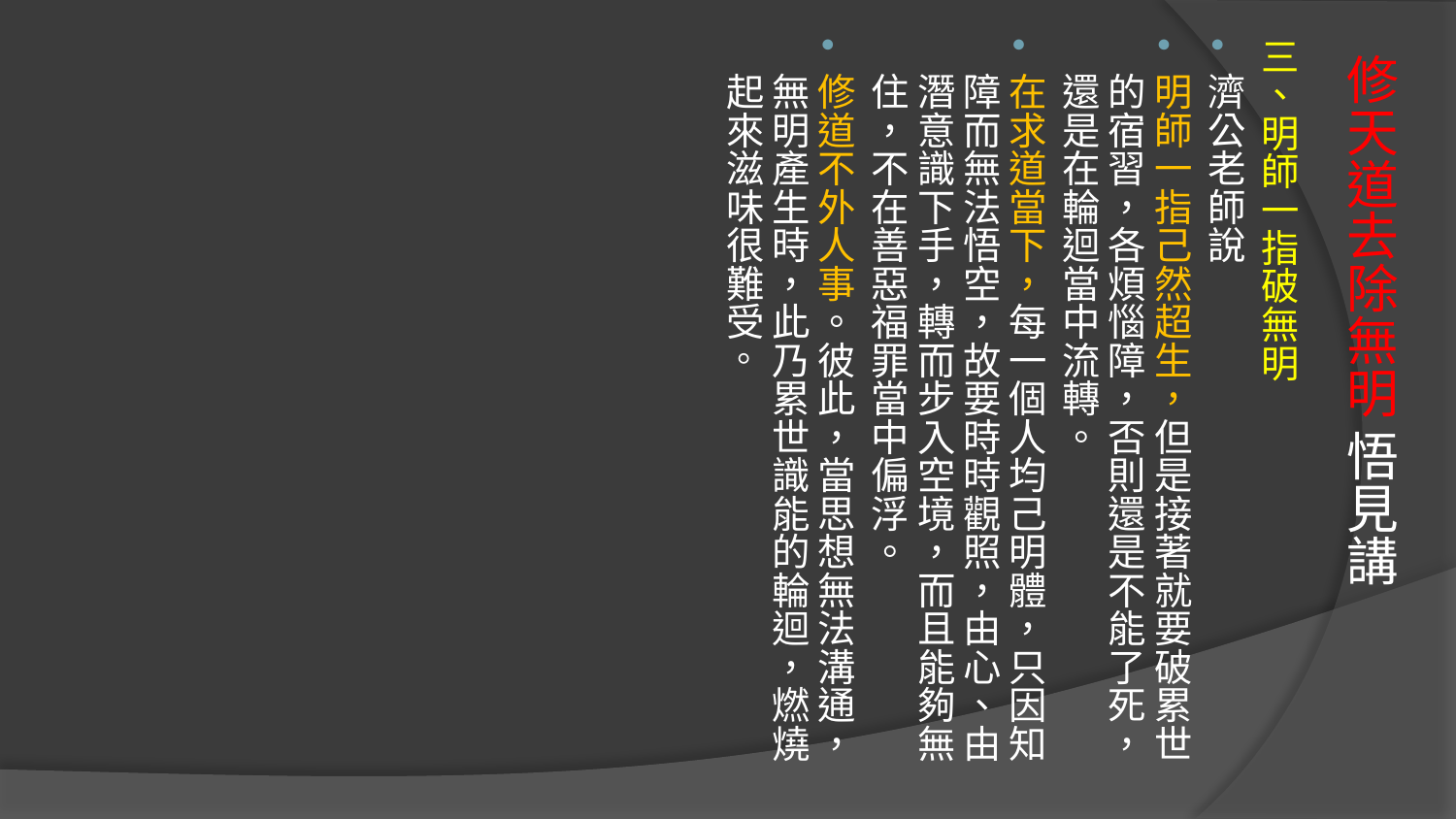

三、明師一指破無明
濟公老師說
明師一指己然超生，但是接著就要破累世的宿習，各煩惱障，否則還是不能了死，還是在輪迴當中流轉。
在求道當下，每一個人均己明體，只因知障而無法悟空，故要時時觀照，由心、由潛意識下手，轉而步入空境，而且能夠無住，不在善惡福罪當中偏浮。
修道不外人事。彼此，當思想無法溝通，無明產生時，此乃累世識能的輪迴，燃燒起來滋味很難受。

# 修天道去除無明 悟見講